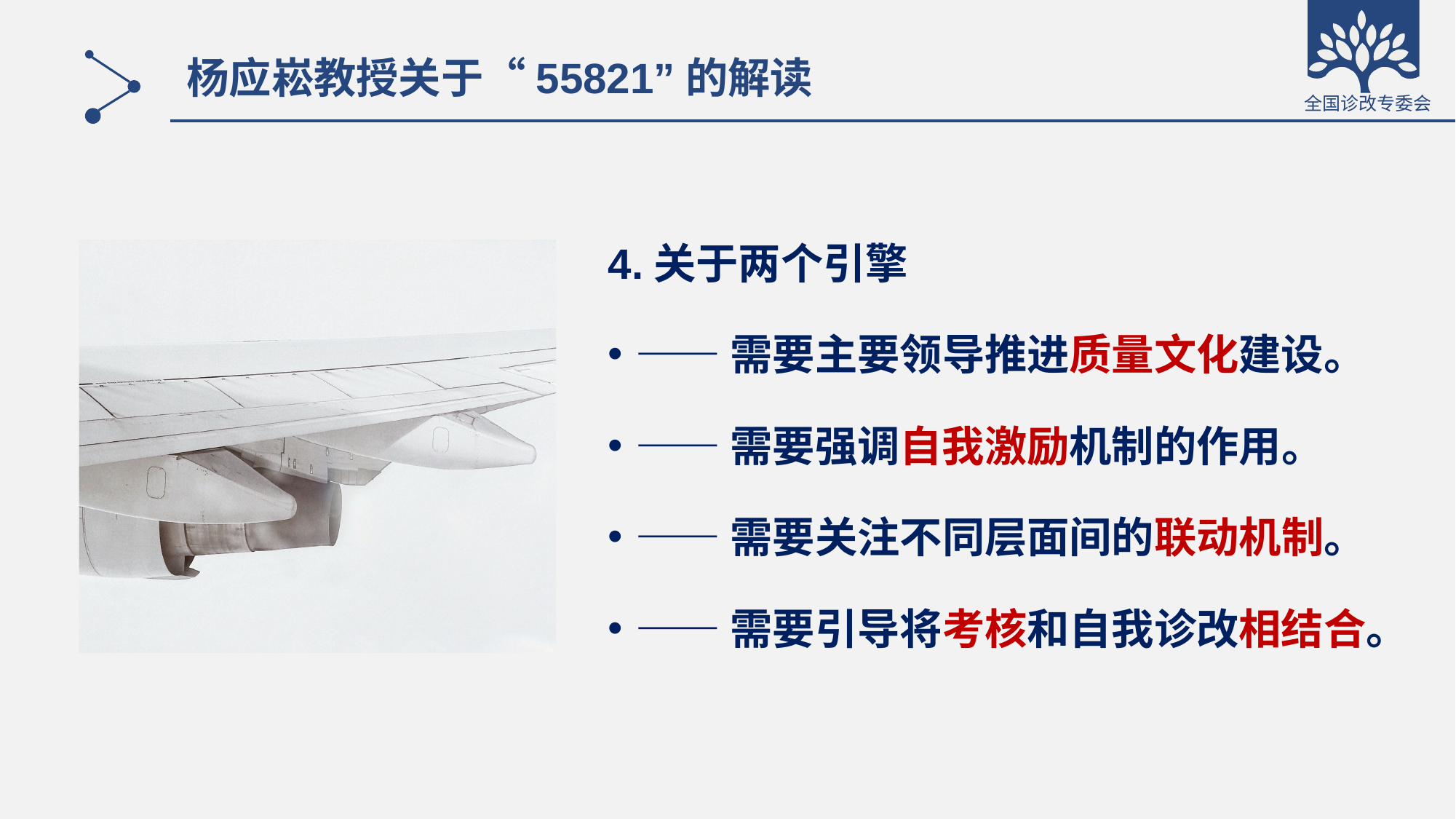

# 杨应崧教授关于“55821”的解读
4.关于两个引擎
——需要主要领导推进质量文化建设。
——需要强调自我激励机制的作用。
——需要关注不同层面间的联动机制。
——需要引导将考核和自我诊改相结合。